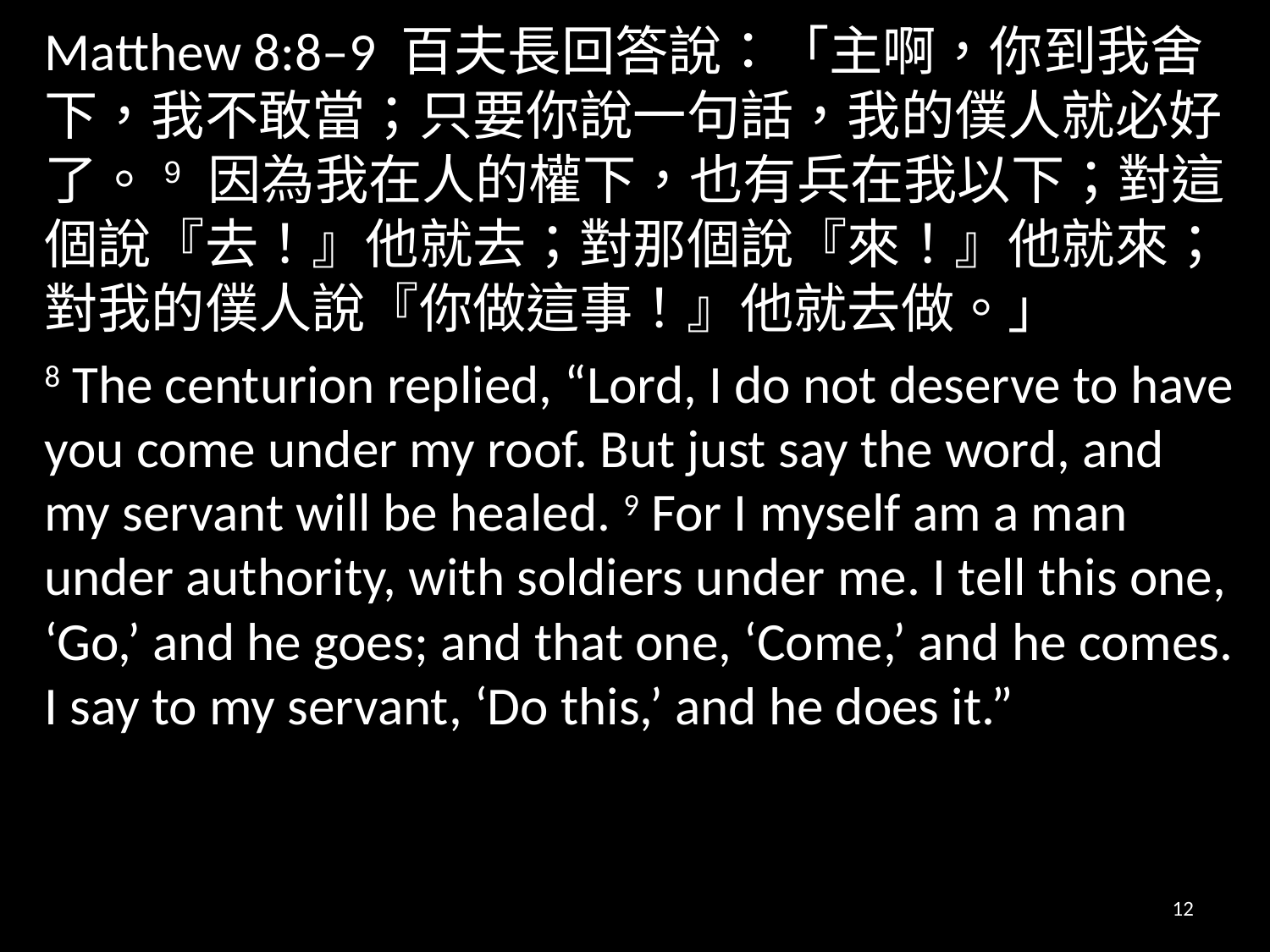

Matthew 8:8–9 百夫長回答說：「主啊，你到我舍下，我不敢當；只要你說一句話，我的僕人就必好了。9 因為我在人的權下，也有兵在我以下；對這個說『去！』他就去；對那個說『來！』他就來；對我的僕人說『你做這事！』他就去做。」
8 The centurion replied, “Lord, I do not deserve to have you come under my roof. But just say the word, and my servant will be healed. 9 For I myself am a man under authority, with soldiers under me. I tell this one, ‘Go,’ and he goes; and that one, ‘Come,’ and he comes. I say to my servant, ‘Do this,’ and he does it.”

12